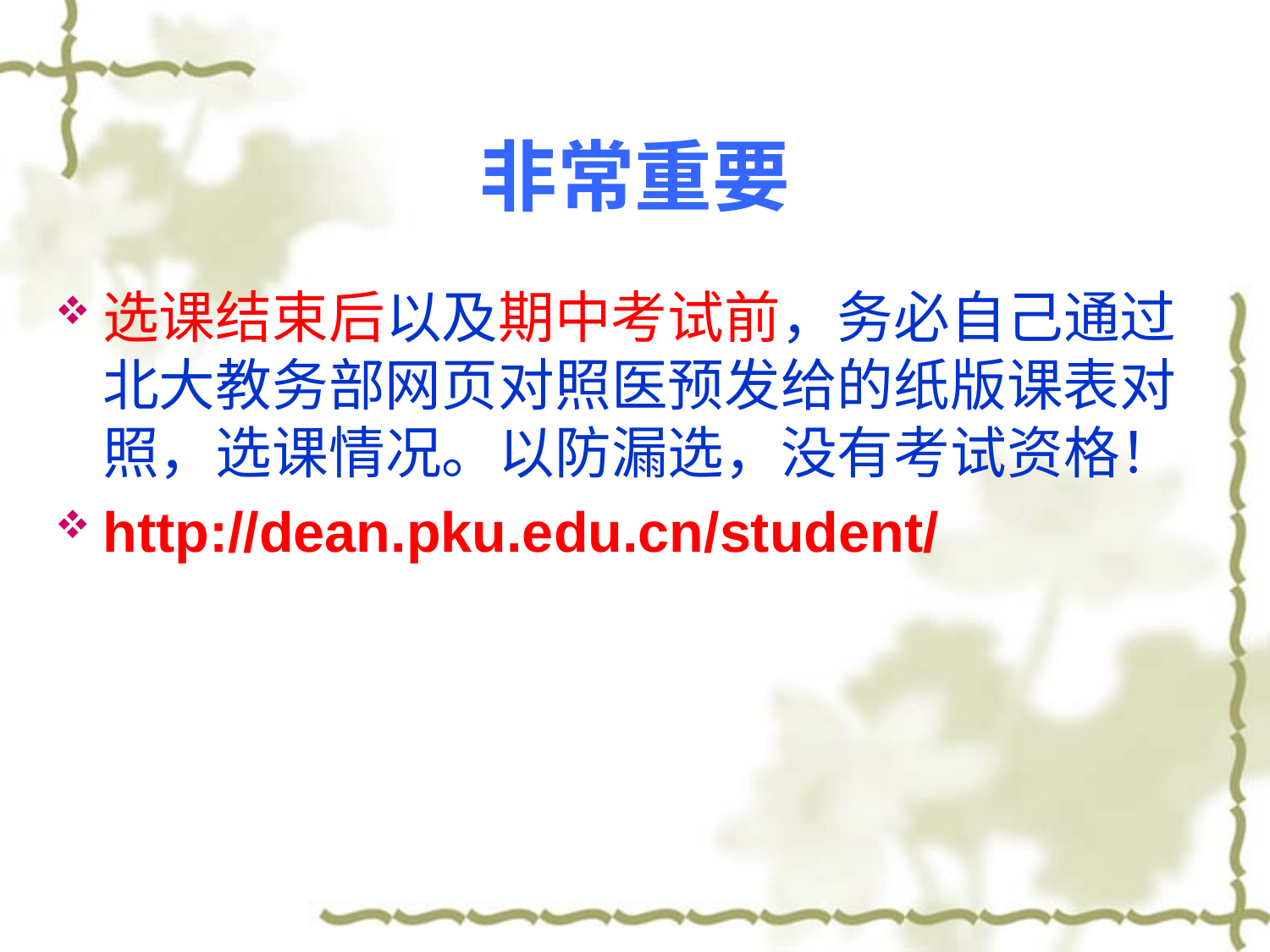

非常重要
选课结束后以及期中考试前，务必自己通过北大教务部网页对照医预发给的纸版课表对照，选课情况。以防漏选，没有考试资格！
http://dean.pku.edu.cn/student/